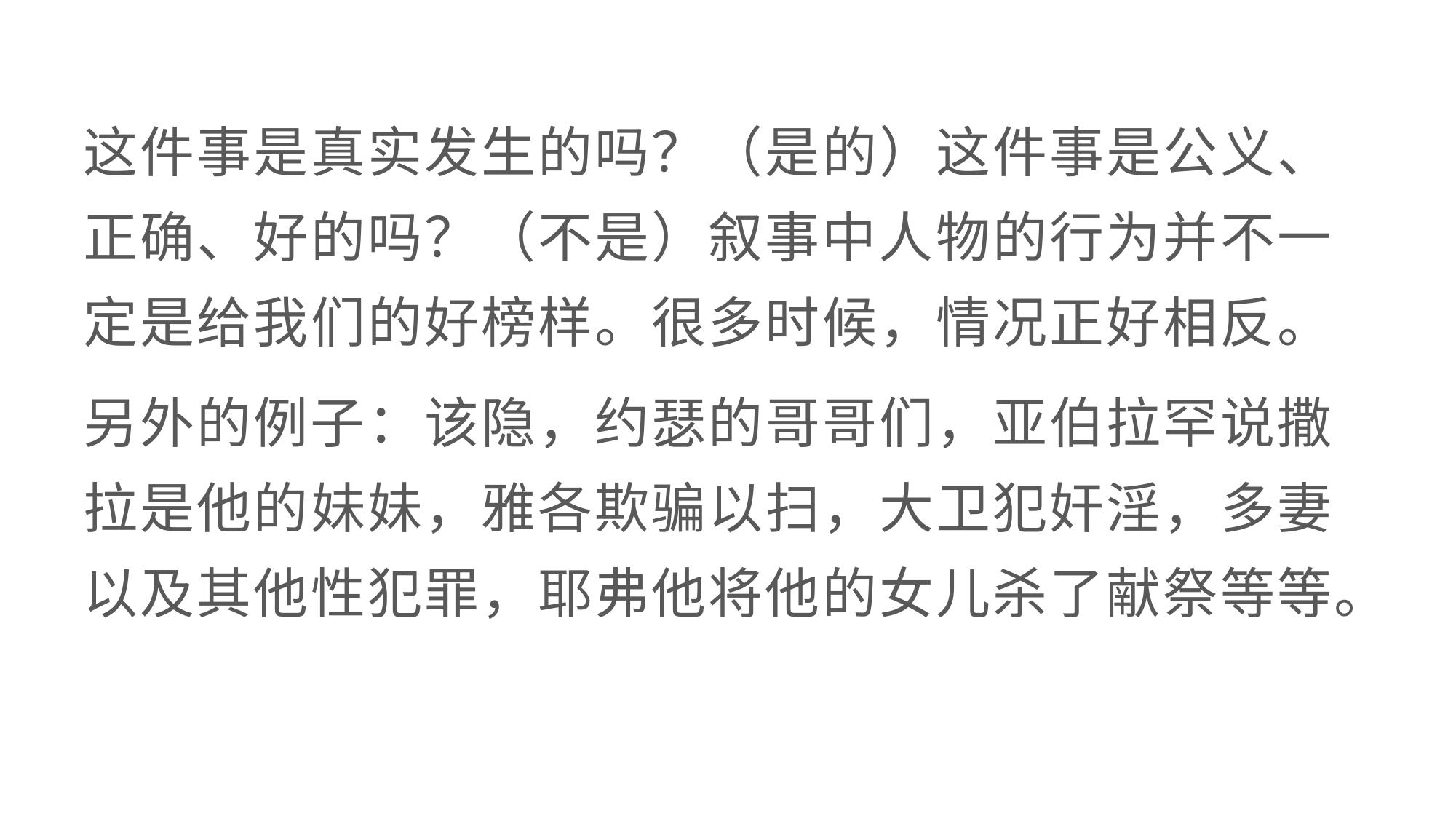

这件事是真实发生的吗？（是的）这件事是公义、正确、好的吗？（不是）叙事中人物的行为并不一定是给我们的好榜样。很多时候，情况正好相反。
另外的例子：该隐，约瑟的哥哥们，亚伯拉罕说撒拉是他的妹妹，雅各欺骗以扫，大卫犯奸淫，多妻以及其他性犯罪，耶弗他将他的女儿杀了献祭等等。